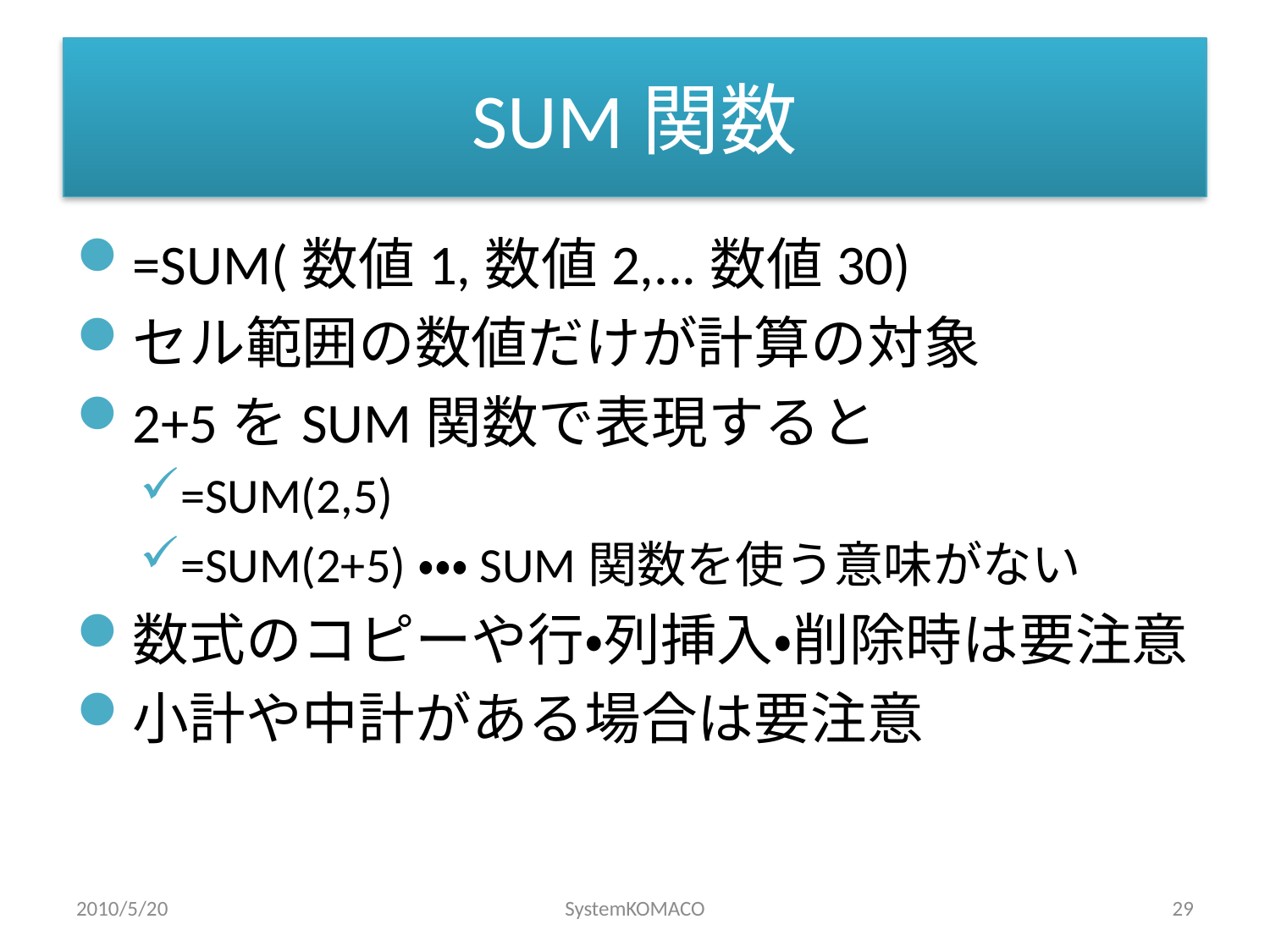

# SUM関数
=SUM(数値1,数値2,...数値30)
セル範囲の数値だけが計算の対象
2+5をSUM関数で表現すると
=SUM(2,5)
=SUM(2+5)・・・SUM関数を使う意味がない
数式のコピーや行・列挿入・削除時は要注意
小計や中計がある場合は要注意

2010/5/20
SystemKOMACO
29